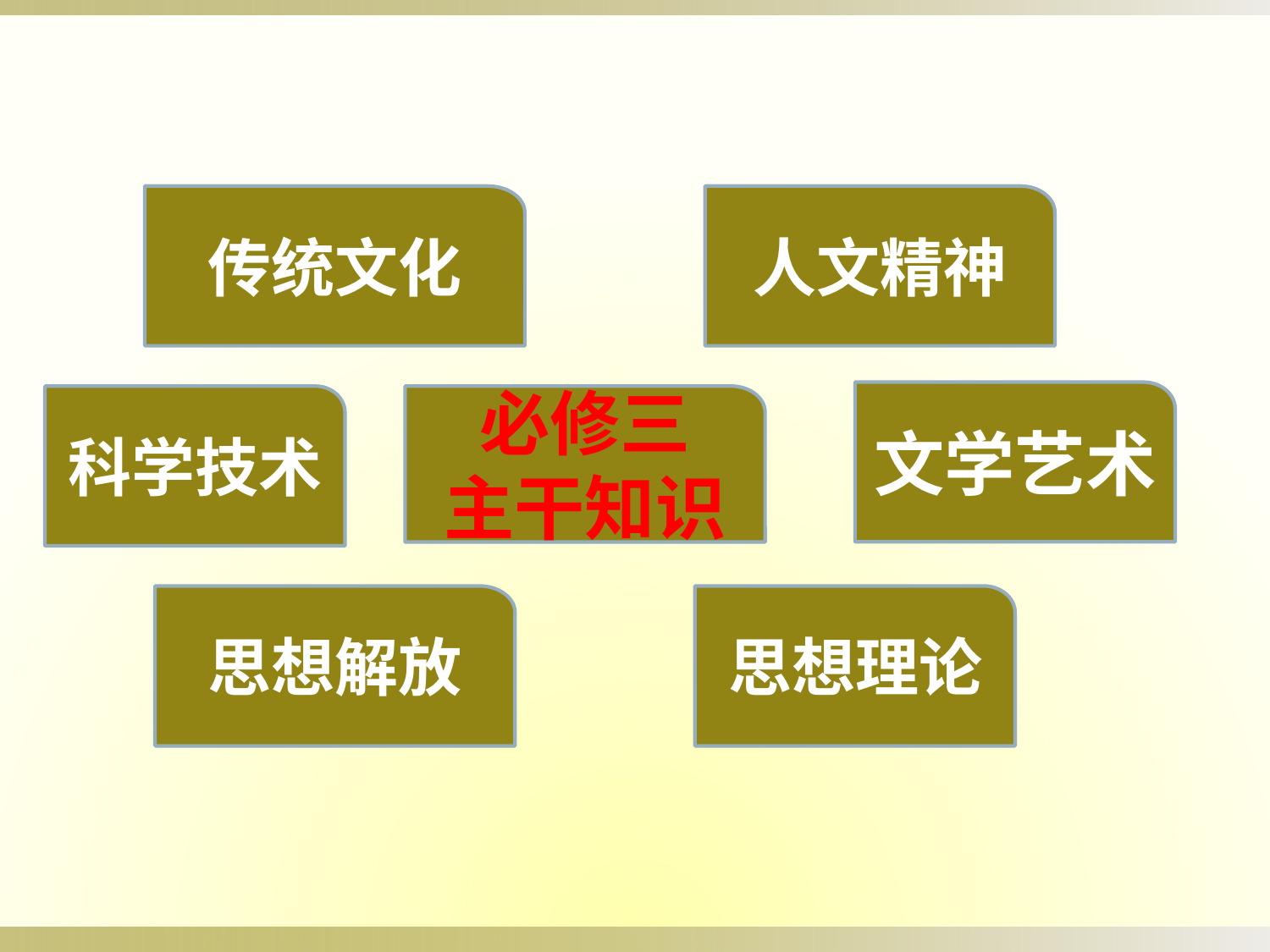

传统文化
人文精神
文学艺术
科学技术
必修三
主干知识
思想解放
思想理论